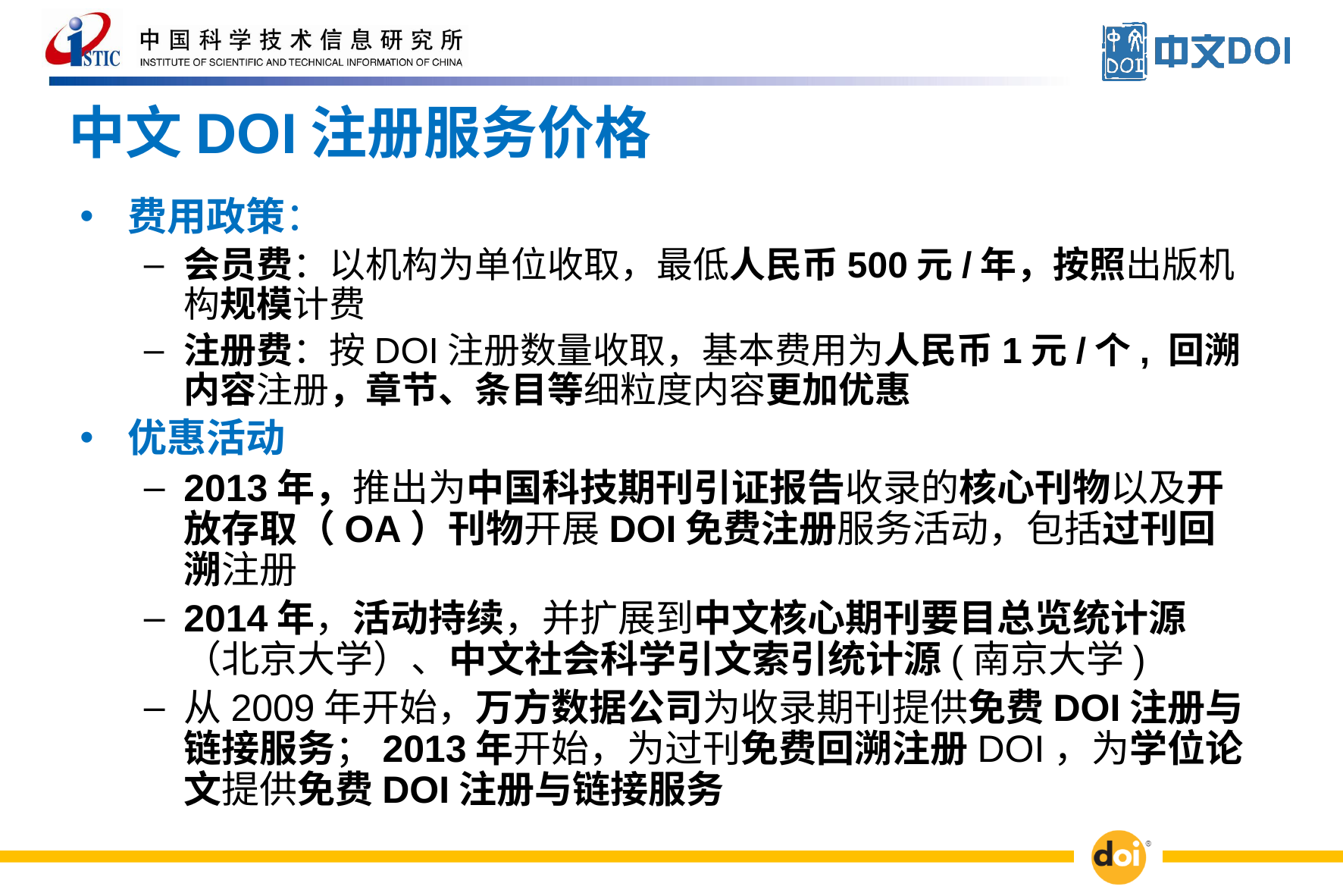

中文DOI注册服务价格
费用政策：
会员费：以机构为单位收取，最低人民币500元/年，按照出版机构规模计费
注册费：按DOI注册数量收取，基本费用为人民币1元/个, 回溯内容注册，章节、条目等细粒度内容更加优惠
优惠活动
2013年，推出为中国科技期刊引证报告收录的核心刊物以及开放存取（OA）刊物开展DOI免费注册服务活动，包括过刊回溯注册
2014年，活动持续，并扩展到中文核心期刊要目总览统计源（北京大学）、中文社会科学引文索引统计源(南京大学)
从2009年开始，万方数据公司为收录期刊提供免费DOI注册与链接服务；2013年开始，为过刊免费回溯注册DOI，为学位论文提供免费DOI注册与链接服务